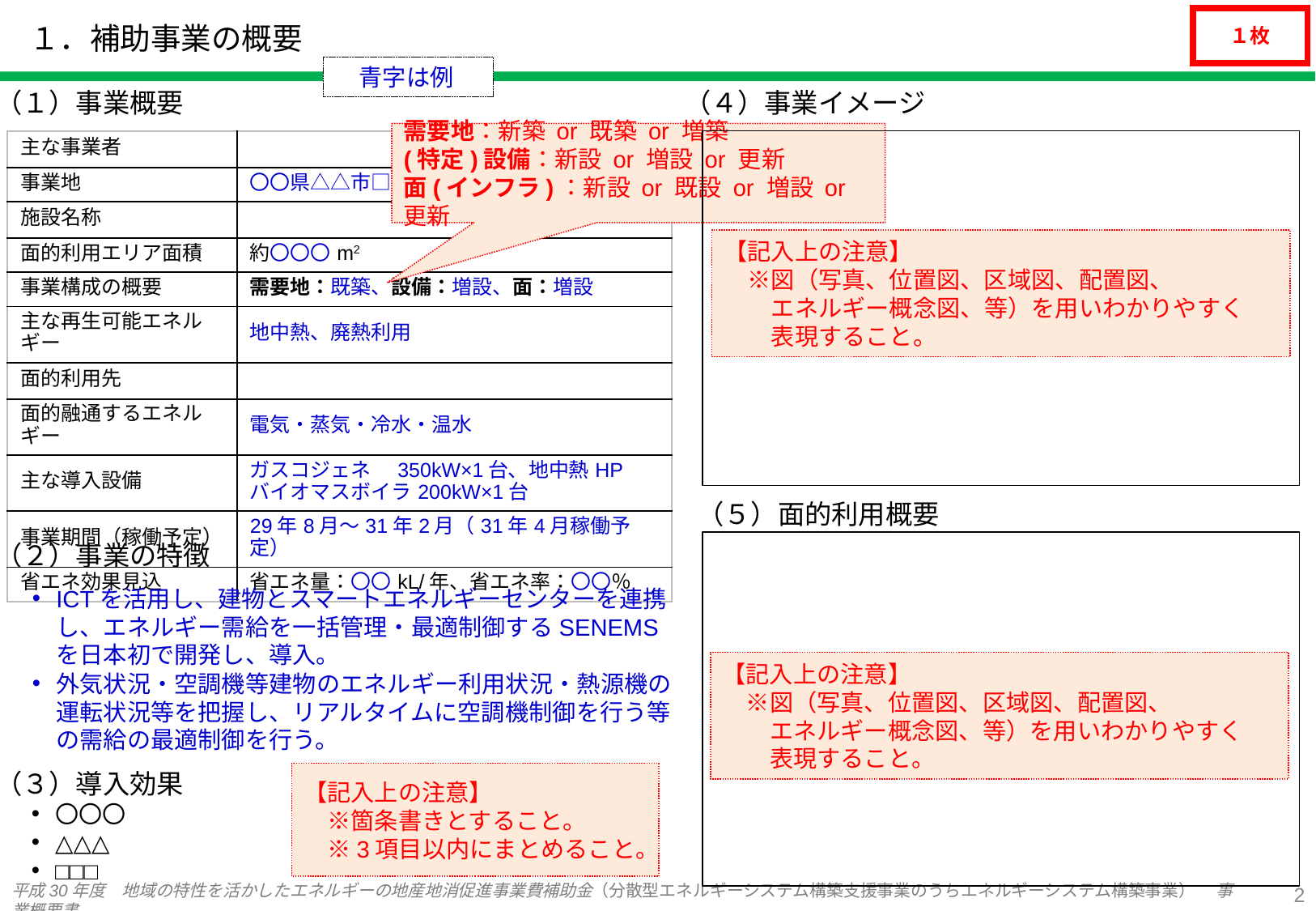

１枚
# １．補助事業の概要
青字は例
（１）事業概要
（４）事業イメージ
需要地：新築 or 既築 or 増築
(特定)設備：新設 or 増設 or 更新
面(インフラ)：新設 or 既設 or 増設 or 更新

| 主な事業者 |  |
| --- | --- |
| 事業地 | 〇〇県△△市□□町 |
| 施設名称 |  |
| 面的利用エリア面積 | 約〇〇〇m2 |
| 事業構成の概要 | 需要地：既築、設備：増設、面：増設 |
| 主な再生可能エネルギー | 地中熱、廃熱利用 |
| 面的利用先 |  |
| 面的融通するエネルギー | 電気・蒸気・冷水・温水 |
| 主な導入設備 | ガスコジェネ　350kW×1台、地中熱HP バイオマスボイラ200kW×1台 |
| 事業期間（稼働予定） | 29年8月～31年2月（31年4月稼働予定） |
| 省エネ効果見込 | 省エネ量：〇〇kL/年、省エネ率：〇〇％ |
【記入上の注意】
　※図（写真、位置図、区域図、配置図、
　　エネルギー概念図、等）を用いわかりやすく
　　表現すること。
（５）面的利用概要

（２）事業の特徴
ICTを活用し、建物とスマートエネルギーセンターを連携し、エネルギー需給を一括管理・最適制御するSENEMSを日本初で開発し、導入。
外気状況・空調機等建物のエネルギー利用状況・熱源機の運転状況等を把握し、リアルタイムに空調機制御を行う等の需給の最適制御を行う。
【記入上の注意】
　※図（写真、位置図、区域図、配置図、
　　エネルギー概念図、等）を用いわかりやすく
　　表現すること。
（３）導入効果
〇〇〇
△△△
□□□
【記入上の注意】
　※箇条書きとすること。
　※3項目以内にまとめること。
2